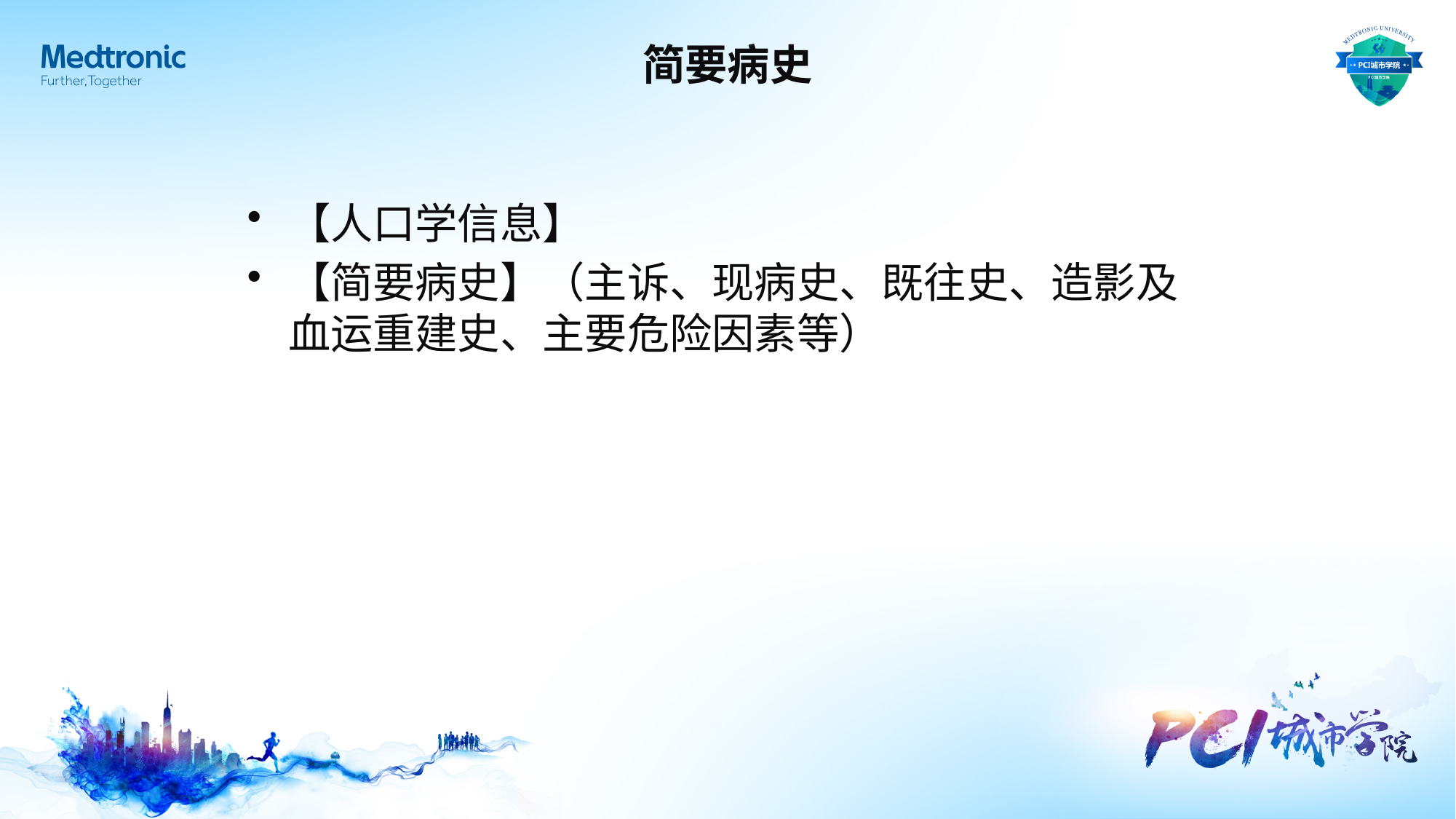

简要病史
【人口学信息】
【简要病史】（主诉、现病史、既往史、造影及血运重建史、主要危险因素等）